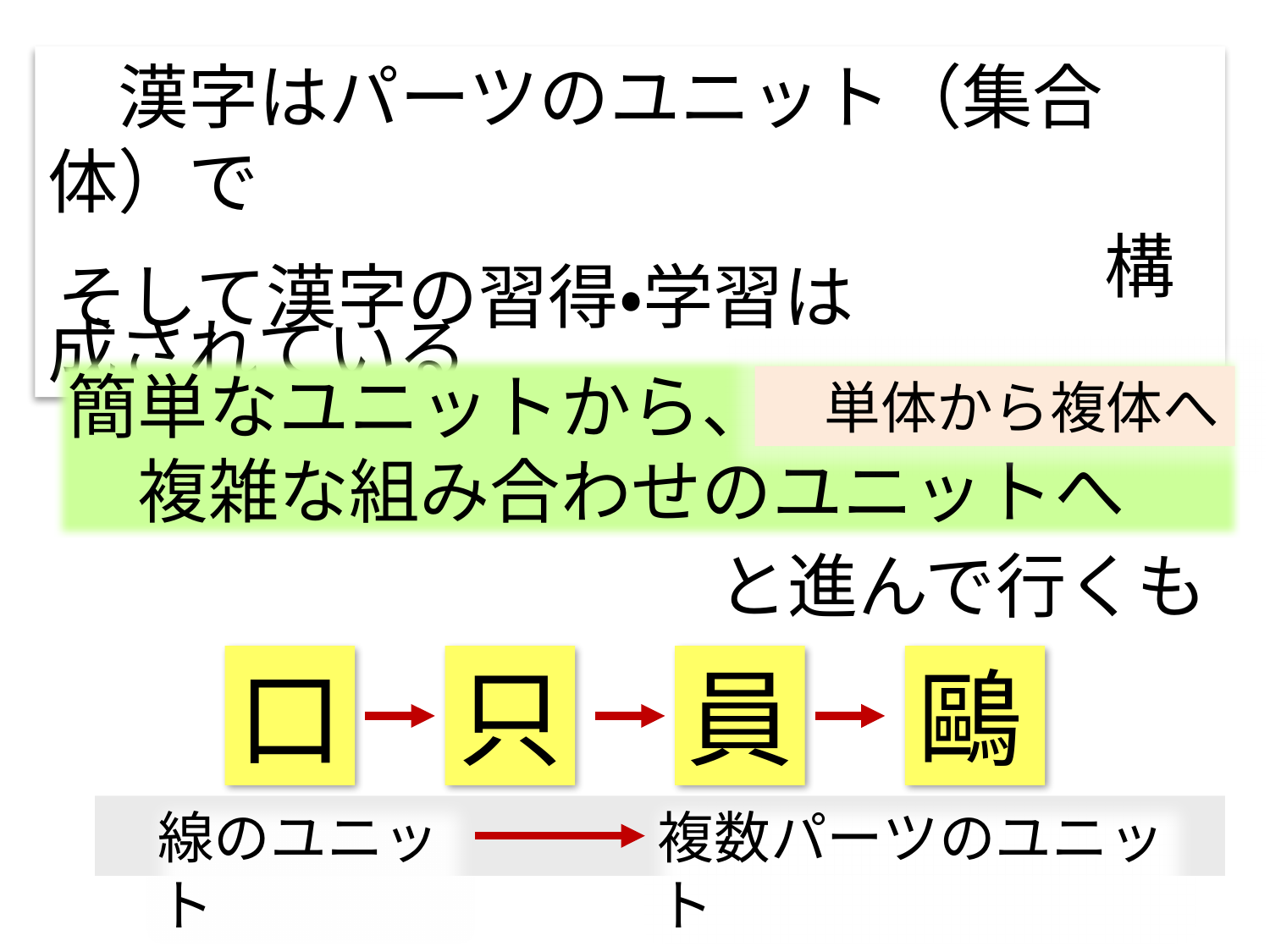

漢字はパーツのユニット（集合体）で
　　　　　　　　　　　　　　　構成されている
そして漢字の習得・学習は
簡単なユニットから、
　複雑な組み合わせのユニットへ
　単体から複体へ
と進んで行くもの
口
只
員
鷗

線のユニット
複数パーツのユニット